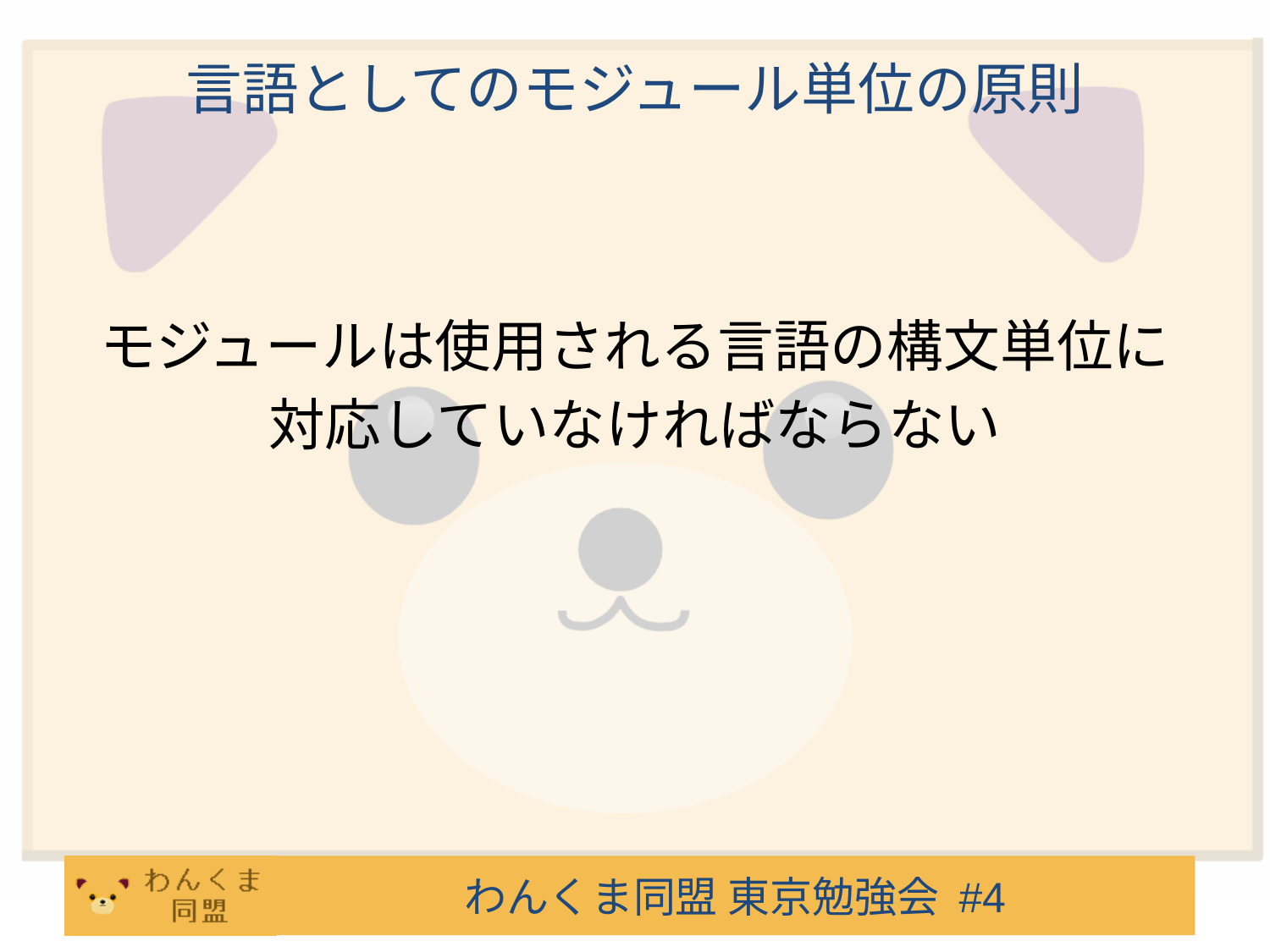

# 言語としてのモジュール単位の原則

モジュールは使用される言語の構文単位に
対応していなければならない